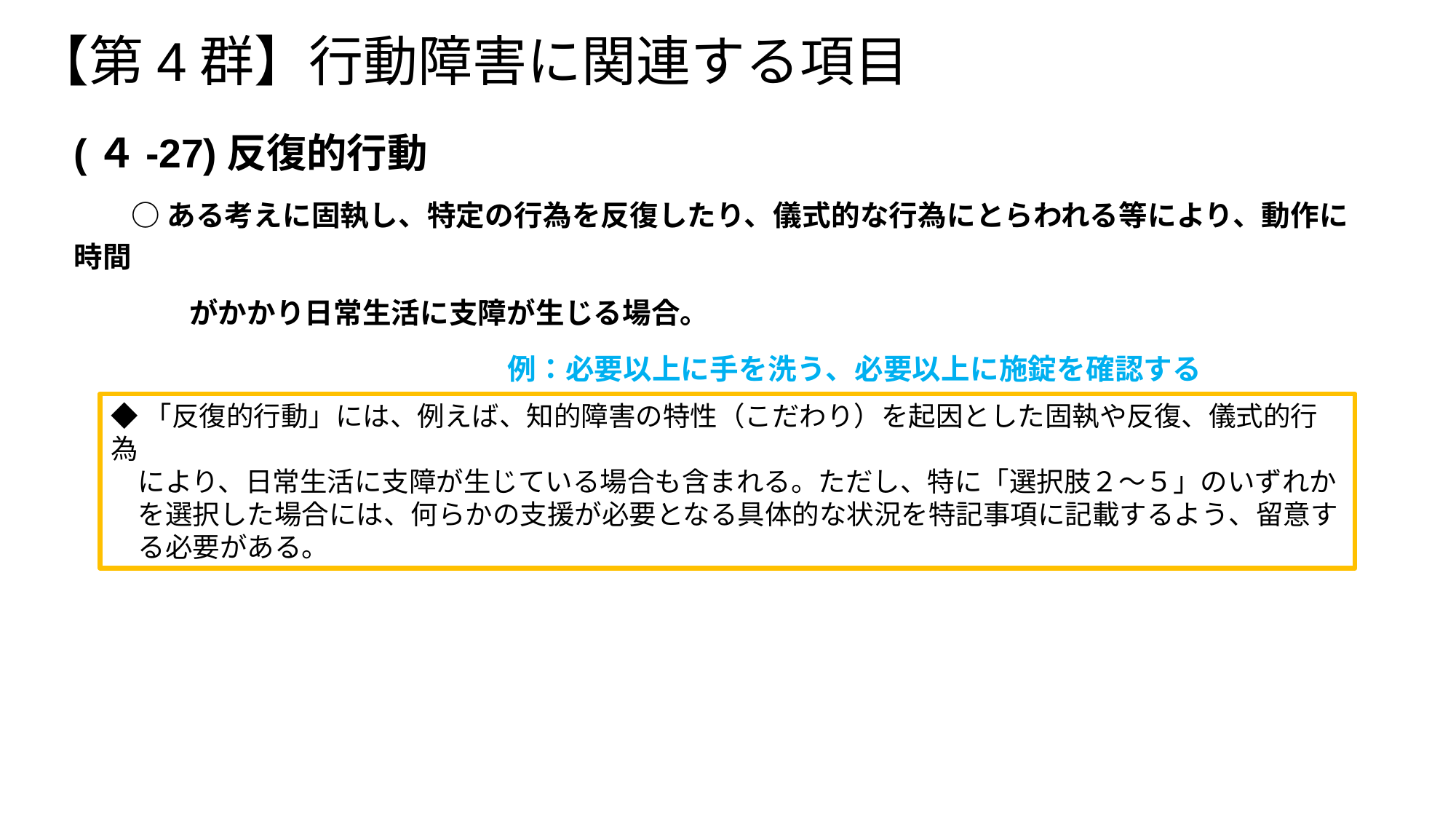

# 【第4群】行動障害に関連する項目
(４-27)反復的行動
　　○ ある考えに固執し、特定の行為を反復したり、儀式的な行為にとらわれる等により、動作に時間
　　　　がかかり日常生活に支障が生じる場合。
　　　　　　　　　　　　　　　例：必要以上に手を洗う、必要以上に施錠を確認する
◆「反復的行動」には、例えば、知的障害の特性（こだわり）を起因とした固執や反復、儀式的行為
　により、日常生活に支障が生じている場合も含まれる。ただし、特に「選択肢２～５」のいずれか
　を選択した場合には、何らかの支援が必要となる具体的な状況を特記事項に記載するよう、留意す
　る必要がある。